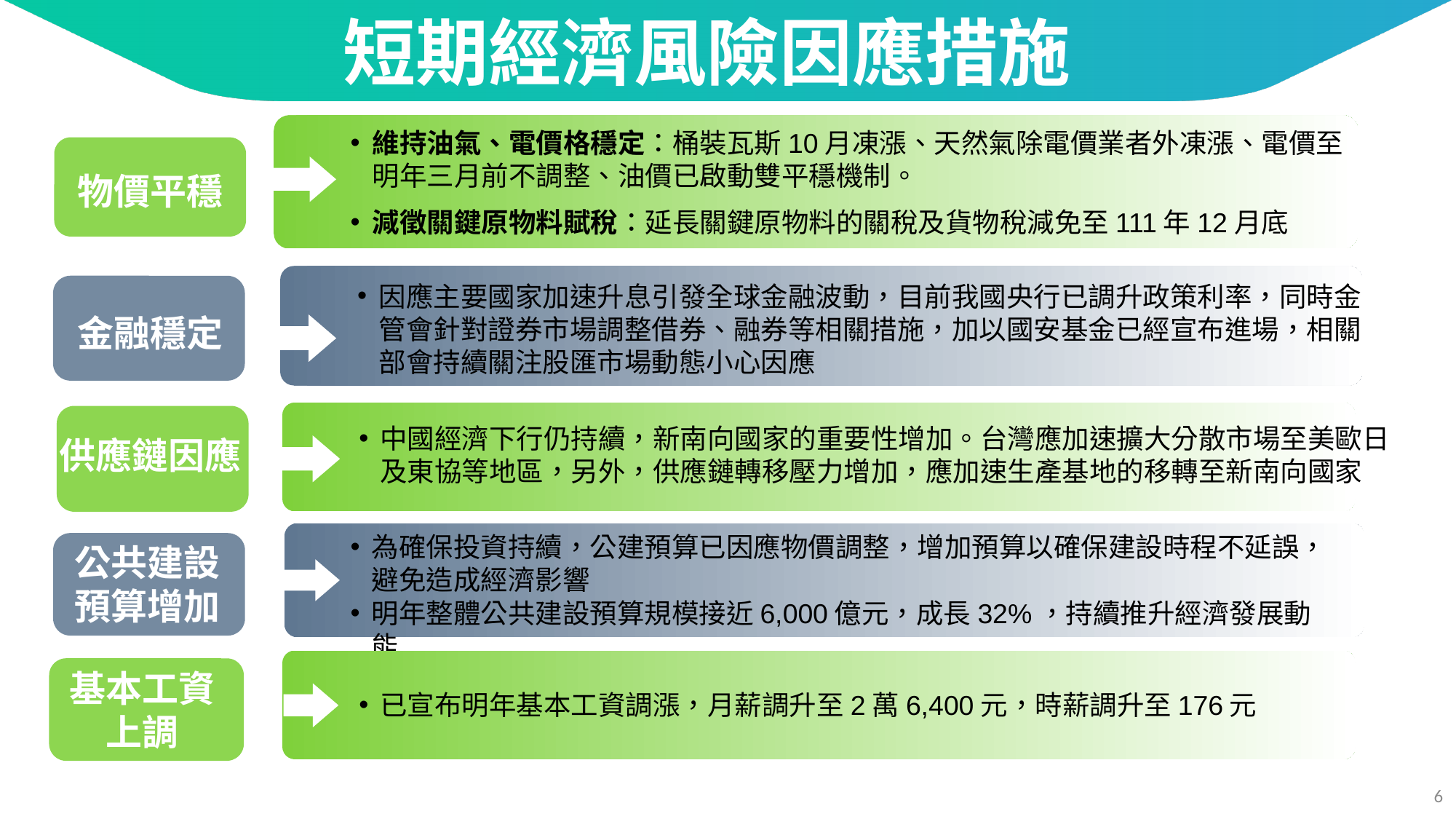

短期經濟風險因應措施

維持油氣、電價格穩定：桶裝瓦斯10月凍漲、天然氣除電價業者外凍漲、電價至明年三月前不調整、油價已啟動雙平穩機制。
減徵關鍵原物料賦稅：延長關鍵原物料的關稅及貨物稅減免至111年12月底

物價平穩

因應主要國家加速升息引發全球金融波動，目前我國央行已調升政策利率，同時金管會針對證券市場調整借券、融券等相關措施，加以國安基金已經宣布進場，相關部會持續關注股匯市場動態小心因應

金融穩定

中國經濟下行仍持續，新南向國家的重要性增加。台灣應加速擴大分散市場至美歐日及東協等地區，另外，供應鏈轉移壓力增加，應加速生產基地的移轉至新南向國家
供應鏈因應

為確保投資持續，公建預算已因應物價調整，增加預算以確保建設時程不延誤，避免造成經濟影響
明年整體公共建設預算規模接近6,000億元，成長32%，持續推升經濟發展動能

公共建設預算增加

基本工資上調
已宣布明年基本工資調漲，月薪調升至2萬6,400元，時薪調升至176元

6